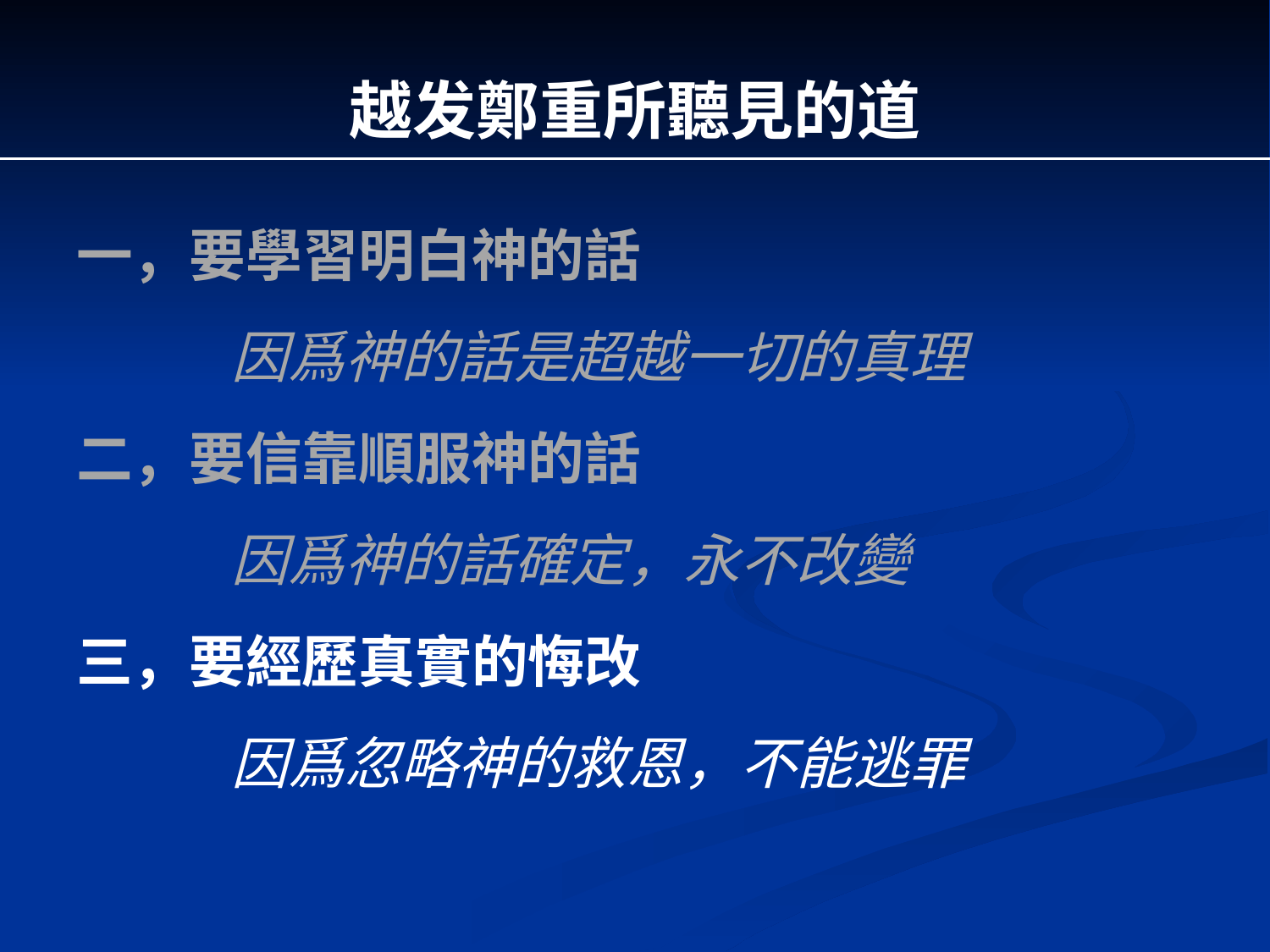

越发鄭重所聽見的道
一，要學習明白神的話
           因爲神的話是超越一切的真理
二，要信靠順服神的話
           因爲神的話確定，永不改變
三，要經歷真實的悔改
           因爲忽略神的救恩，不能逃罪